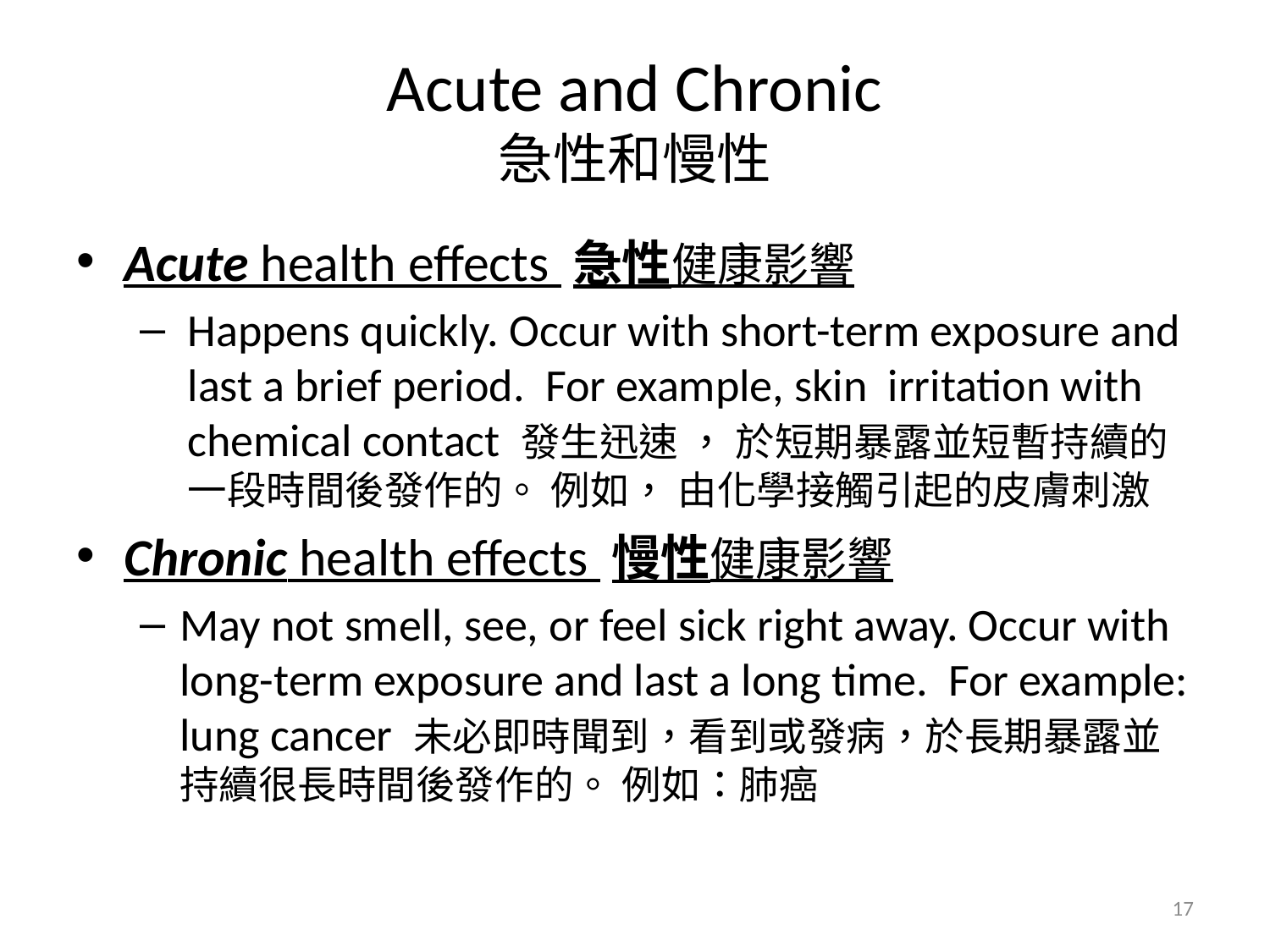

# Acute and Chronic 急性和慢性
Acute health effects 急性健康影響
Happens quickly. Occur with short-term exposure and last a brief period.  For example, skin  irritation with chemical contact 發生迅速 ， 於短期暴露並短暫持續的一段時間後發作的。 例如， 由化學接觸引起的皮膚刺激
Chronic health effects 慢性健康影響
May not smell, see, or feel sick right away. Occur with long-term exposure and last a long time.  For example: lung cancer 未必即時聞到，看到或發病，於長期暴露並持續很長時間後發作的。 例如：肺癌

17